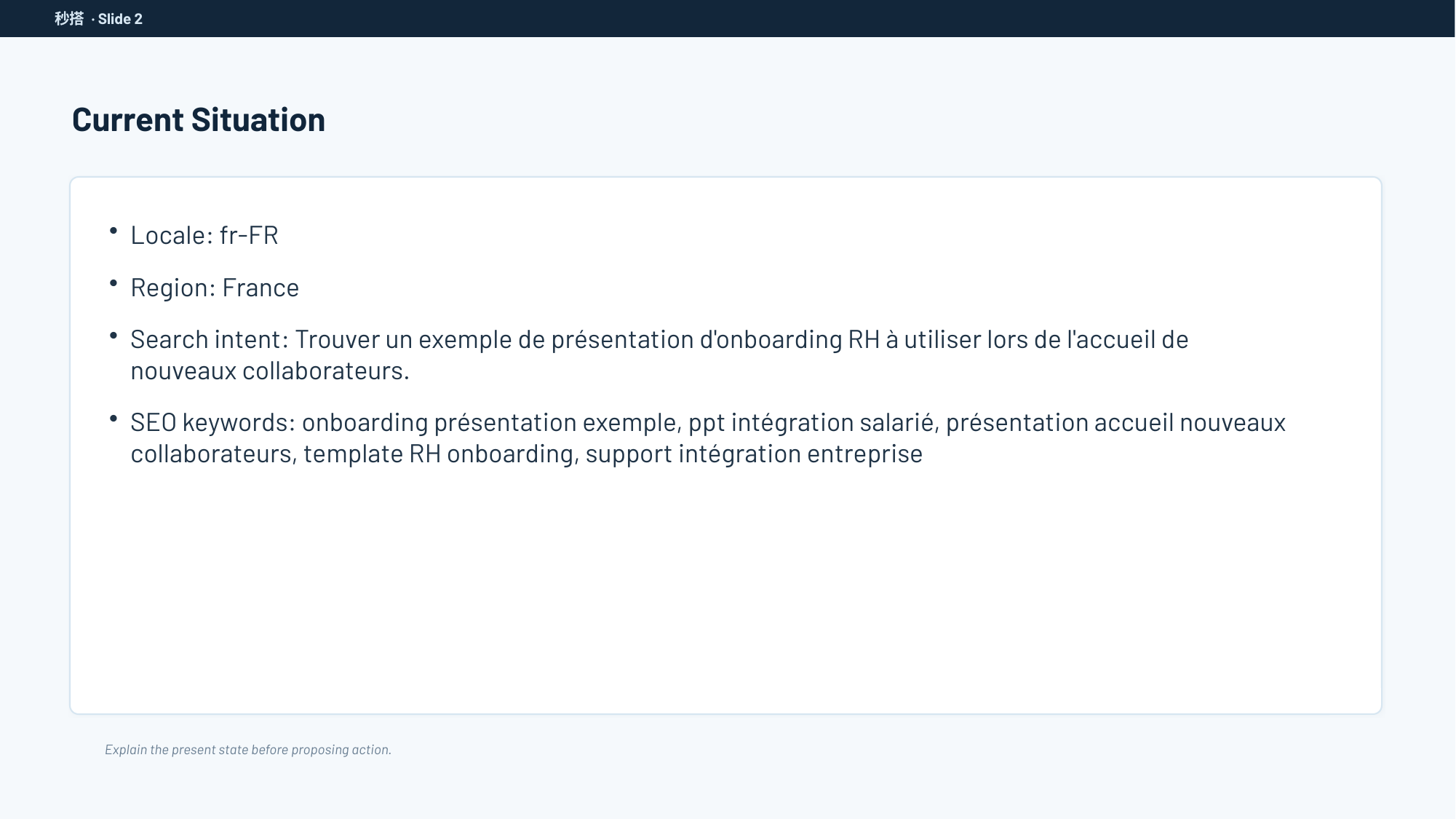

秒搭 · Slide 2
Current Situation

Locale: fr-FR
Region: France
Search intent: Trouver un exemple de présentation d'onboarding RH à utiliser lors de l'accueil de nouveaux collaborateurs.
SEO keywords: onboarding présentation exemple, ppt intégration salarié, présentation accueil nouveaux collaborateurs, template RH onboarding, support intégration entreprise
Explain the present state before proposing action.